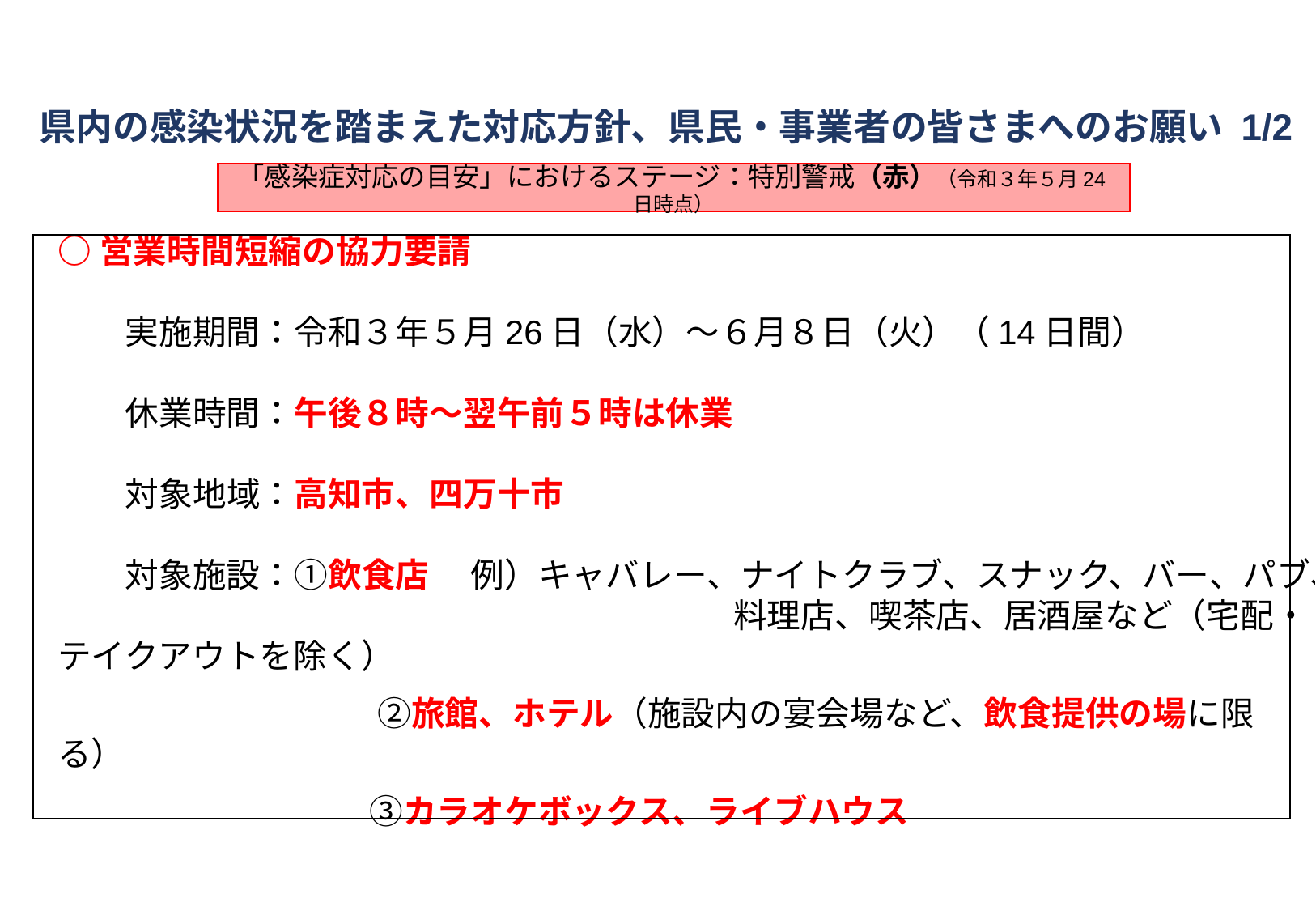

県内の感染状況を踏まえた対応方針、県民・事業者の皆さまへのお願い 1/2
高知市及び四万十市の事業者の皆さまへのお願い
「感染症対応の目安」におけるステージ：特別警戒（赤）（令和３年５月24日時点）

○営業時間短縮の協力要請

　　実施期間：令和３年５月26日（水）～６月８日（火）（14日間）

　　休業時間：午後８時～翌午前５時は休業

　　対象地域：高知市、四万十市

　　対象施設：①飲食店 　例）キャバレー、ナイトクラブ、スナック、バー、パブ、
　　　　　　　　　　　　　　　　　　　　料理店、喫茶店、居酒屋など（宅配・テイクアウトを除く）
 　　　　　　　　　②旅館、ホテル（施設内の宴会場など、飲食提供の場に限る）
　　　　　　　 　　③カラオケボックス、ライブハウス